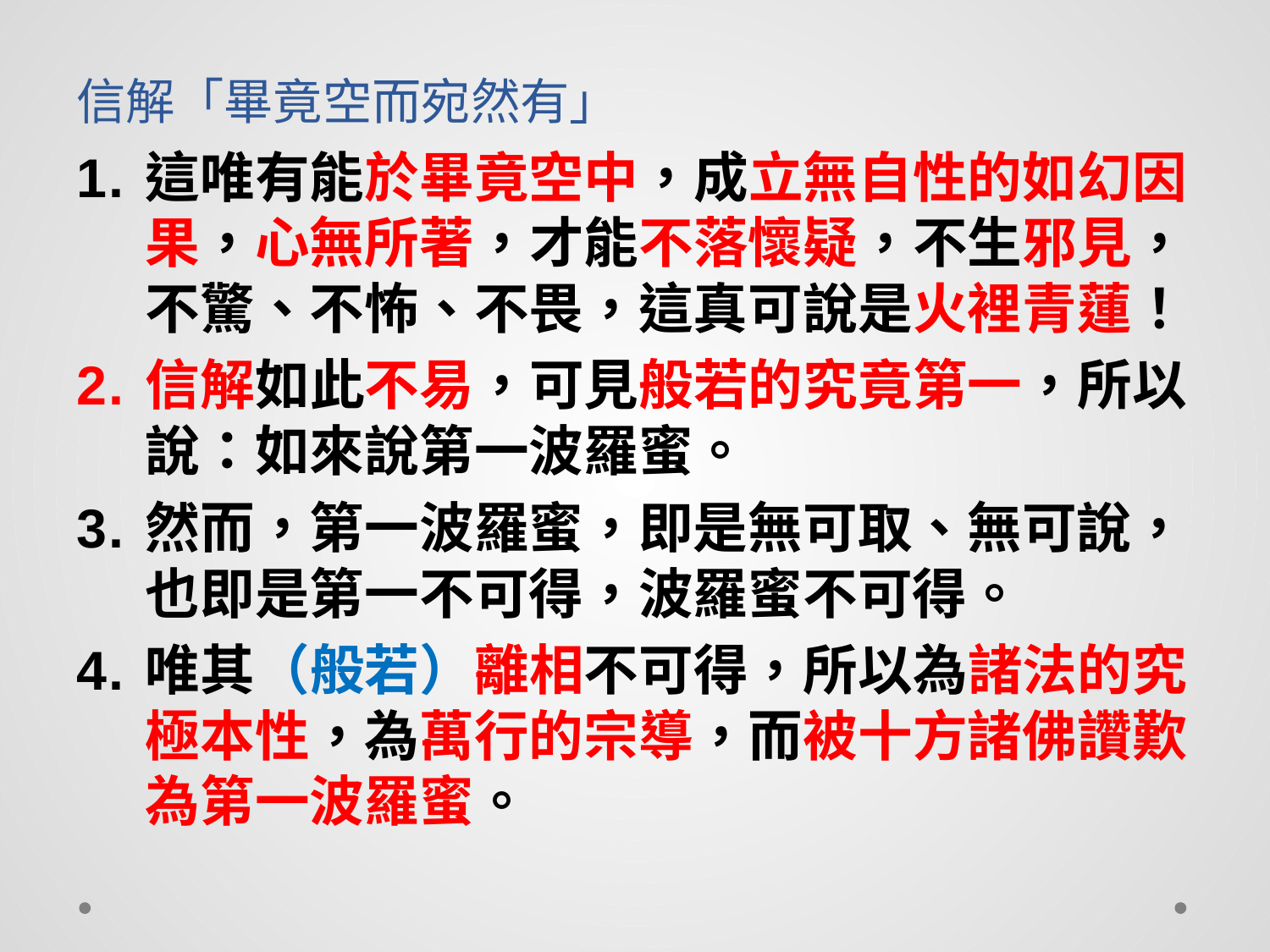

# 信解「畢竟空而宛然有」
這唯有能於畢竟空中，成立無自性的如幻因果，心無所著，才能不落懷疑，不生邪見，不驚、不怖、不畏，這真可說是火裡青蓮！
信解如此不易，可見般若的究竟第一，所以說：如來說第一波羅蜜。
然而，第一波羅蜜，即是無可取、無可說，也即是第一不可得，波羅蜜不可得。
唯其（般若）離相不可得，所以為諸法的究極本性，為萬行的宗導，而被十方諸佛讚歎為第一波羅蜜。